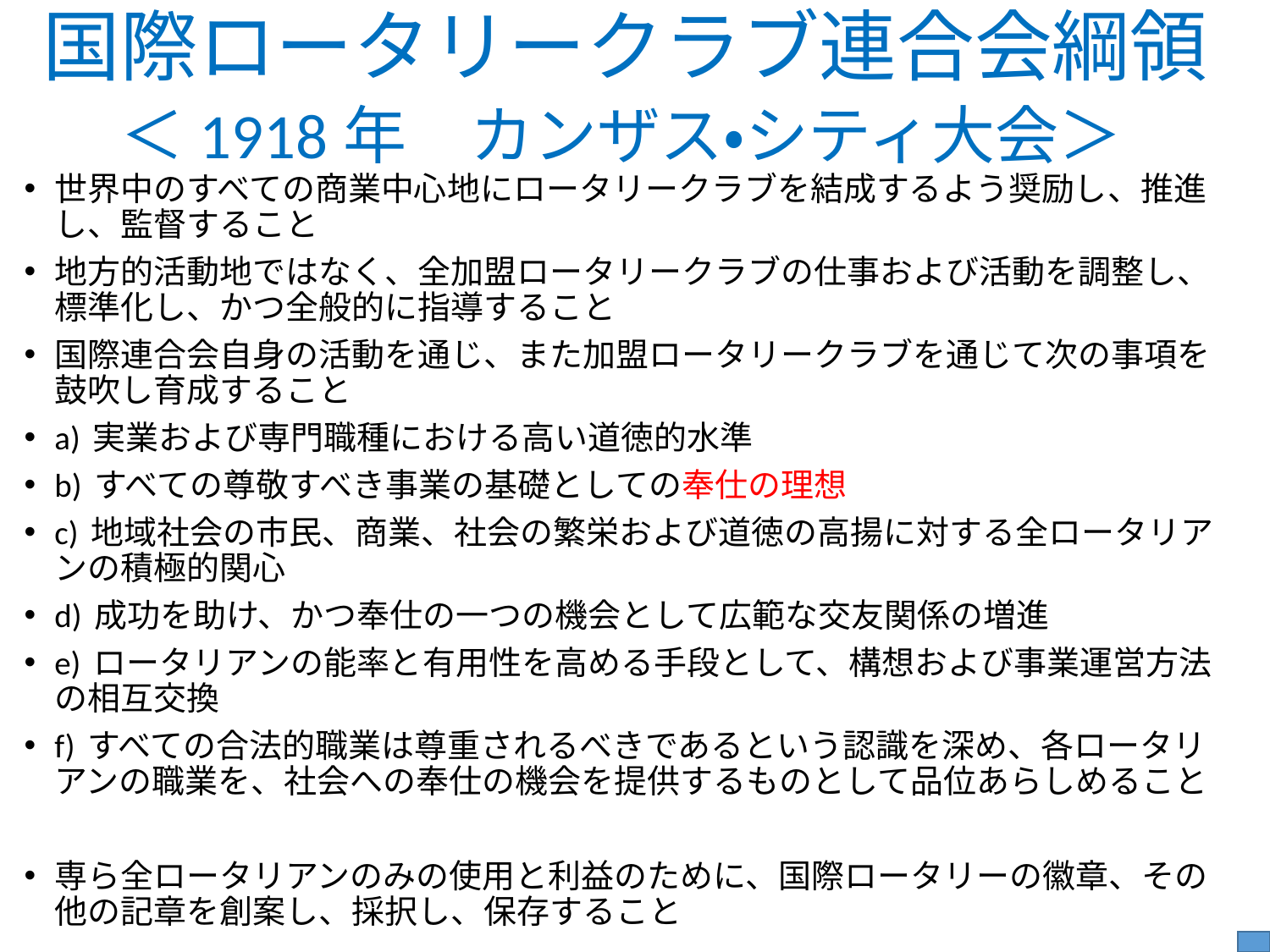

# 国際ロータリークラブ連合会綱領　＜1918年　カンザス・シティ大会＞
世界中のすべての商業中心地にロータリークラブを結成するよう奨励し、推進し、監督すること
地方的活動地ではなく、全加盟ロータリークラブの仕事および活動を調整し、標準化し、かつ全般的に指導すること
国際連合会自身の活動を通じ、また加盟ロータリークラブを通じて次の事項を鼓吹し育成すること
a) 実業および専門職種における高い道徳的水準
b) すべての尊敬すべき事業の基礎としての奉仕の理想
c) 地域社会の市民、商業、社会の繁栄および道徳の高揚に対する全ロータリアンの積極的関心
d) 成功を助け、かつ奉仕の一つの機会として広範な交友関係の増進
e) ロータリアンの能率と有用性を高める手段として、構想および事業運営方法の相互交換
f) すべての合法的職業は尊重されるべきであるという認識を深め、各ロータリアンの職業を、社会への奉仕の機会を提供するものとして品位あらしめること

専ら全ロータリアンのみの使用と利益のために、国際ロータリーの徽章、その他の記章を創案し、採択し、保存すること